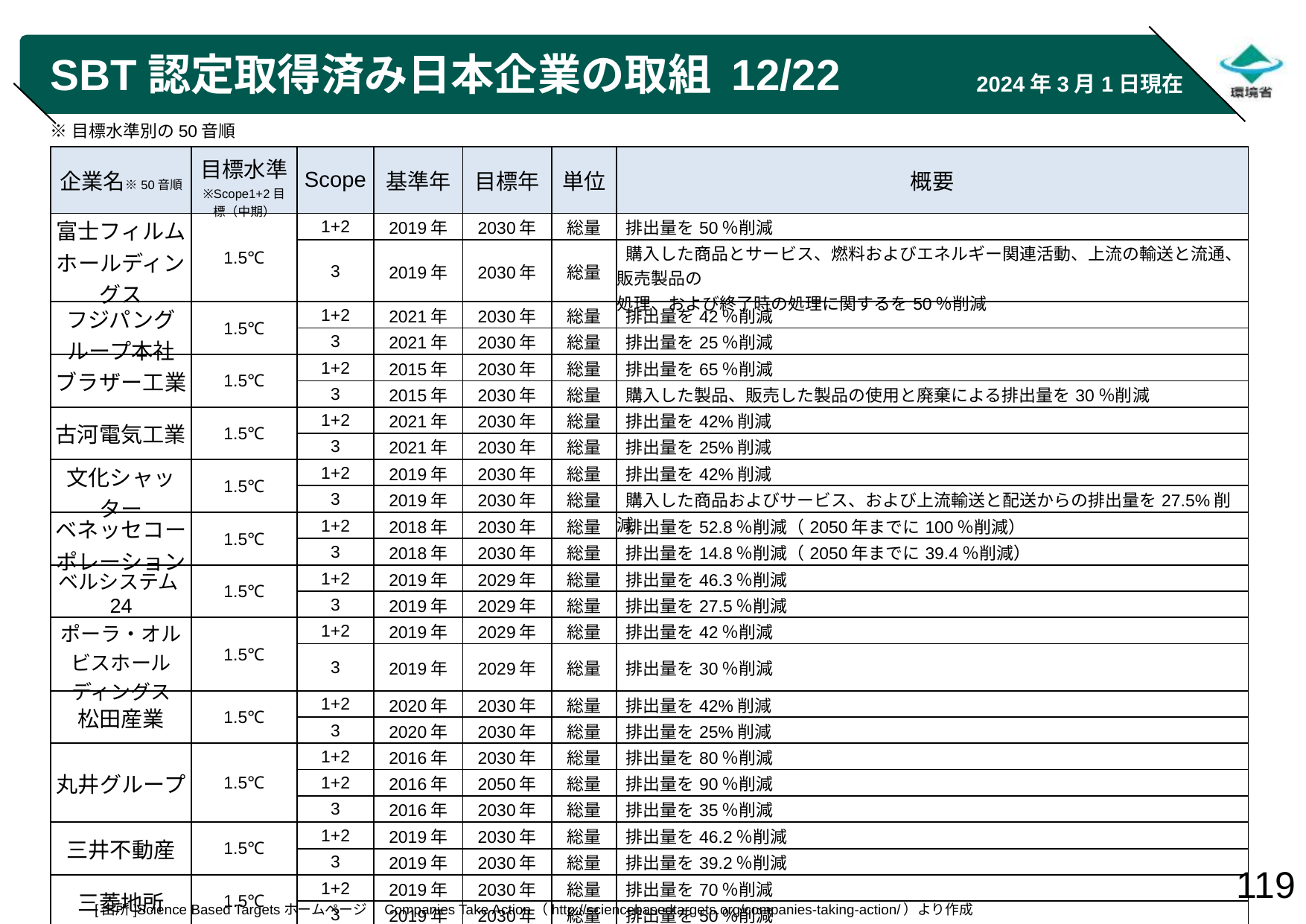

# SBT認定取得済み日本企業の取組 12/22
2024年3月1日現在
※目標水準別の50音順
| 企業名※50音順 | 目標水準 ※Scope1+2目標（中期） | Scope | 基準年 | 目標年 | 単位 | 概要 |
| --- | --- | --- | --- | --- | --- | --- |
| 富士フィルムホールディングス | 1.5℃ | 1+2 | 2019年 | 2030年 | 総量 | 排出量を50％削減 |
|  |  | 3 | 2019年 | 2030年 | 総量 | 購入した商品とサービス、燃料およびエネルギー関連活動、上流の輸送と流通、販売製品の　 処理、および終了時の処理に関するを50％削減 |
| フジパングループ本社 | 1.5℃ | 1+2 | 2021年 | 2030年 | 総量 | 排出量を42％削減 |
|  |  | 3 | 2021年 | 2030年 | 総量 | 排出量を25％削減 |
| ブラザー工業 | 1.5℃ | 1+2 | 2015年 | 2030年 | 総量 | 排出量を65％削減 |
|  |  | 3 | 2015年 | 2030年 | 総量 | 購入した製品、販売した製品の使用と廃棄による排出量を30％削減 |
| 古河電気工業 | 1.5℃ | 1+2 | 2021年 | 2030年 | 総量 | 排出量を42%削減 |
|  |  | 3 | 2021年 | 2030年 | 総量 | 排出量を25%削減 |
| 文化シャッター | 1.5℃ | 1+2 | 2019年 | 2030年 | 総量 | 排出量を42%削減 |
|  |  | 3 | 2019年 | 2030年 | 総量 | 購入した商品およびサービス、および上流輸送と配送からの排出量を27.5%削減 |
| ベネッセコーポレーション | 1.5℃ | 1+2 | 2018年 | 2030年 | 総量 | 排出量を52.8％削減（2050年までに100％削減） |
|  |  | 3 | 2018年 | 2030年 | 総量 | 排出量を14.8％削減（2050年までに39.4％削減） |
| ベルシステム24 | 1.5℃ | 1+2 | 2019年 | 2029年 | 総量 | 排出量を46.3％削減 |
|  |  | 3 | 2019年 | 2029年 | 総量 | 排出量を27.5％削減 |
| ポーラ・オルビスホールディングス | 1.5℃ | 1+2 | 2019年 | 2029年 | 総量 | 排出量を42％削減 |
|  |  | 3 | 2019年 | 2029年 | 総量 | 排出量を30％削減 |
| 松田産業 | 1.5℃ | 1+2 | 2020年 | 2030年 | 総量 | 排出量を42%削減 |
|  |  | 3 | 2020年 | 2030年 | 総量 | 排出量を25%削減 |
| 丸井グループ | 1.5℃ | 1+2 | 2016年 | 2030年 | 総量 | 排出量を80％削減 |
|  |  | 1+2 | 2016年 | 2050年 | 総量 | 排出量を90％削減 |
|  |  | 3 | 2016年 | 2030年 | 総量 | 排出量を35％削減 |
| 三井不動産 | 1.5℃ | 1+2 | 2019年 | 2030年 | 総量 | 排出量を46.2％削減 |
|  |  | 3 | 2019年 | 2030年 | 総量 | 排出量を39.2％削減 |
| 三菱地所 | 1.5℃ | 1+2 | 2019年 | 2030年 | 総量 | 排出量を70％削減 |
|  |  | 3 | 2019年 | 2030年 | 総量 | 排出量を50％削減 |
[出所]Science Based Targetsホームページ　Companies Take Action（http://sciencebasedtargets.org/companies-taking-action/）より作成